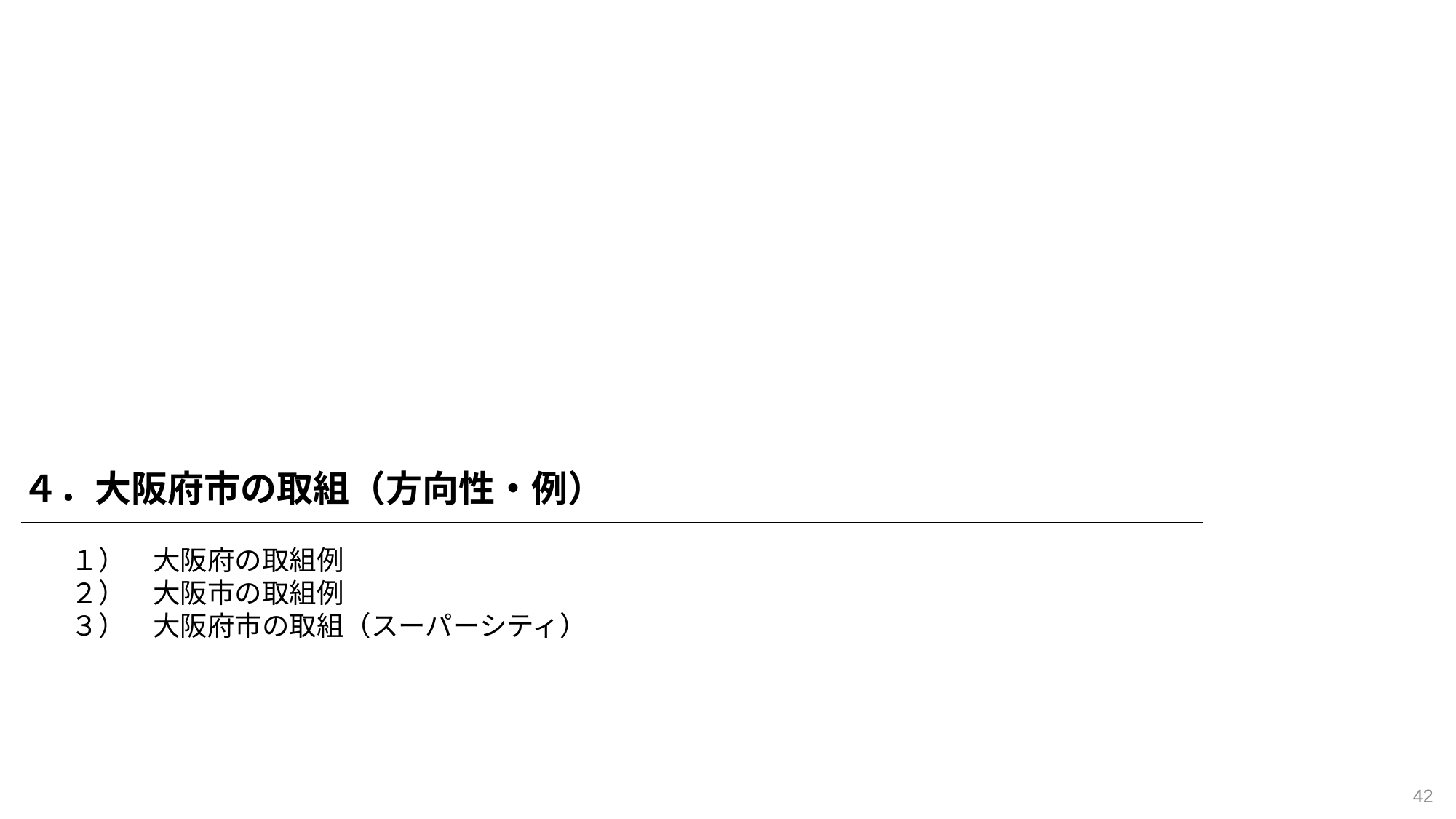

４．大阪府市の取組（方向性・例）
１）　大阪府の取組例
２）　大阪市の取組例
３）　大阪府市の取組（スーパーシティ）
42